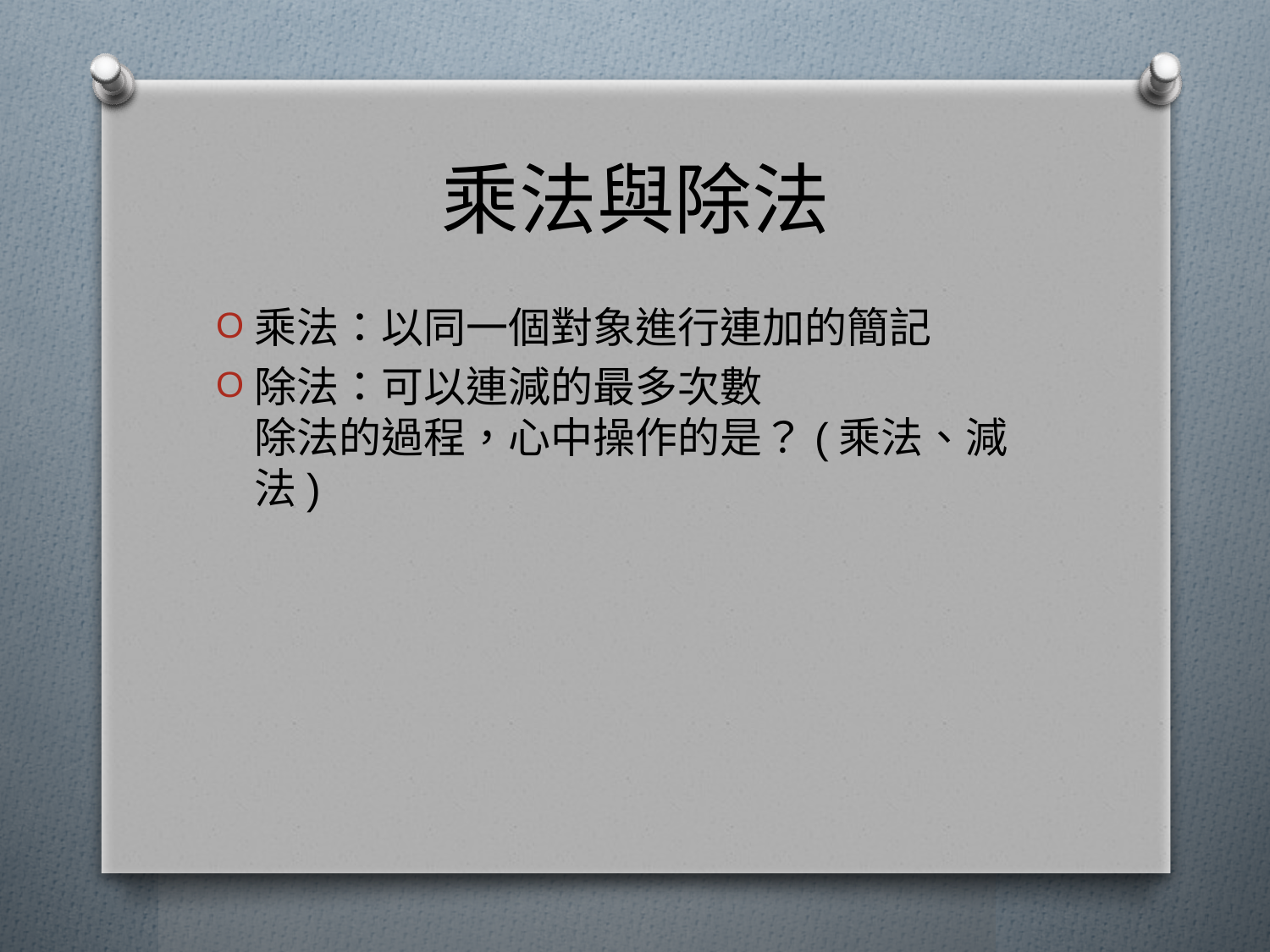

# 乘法與除法
乘法：以同一個對象進行連加的簡記
除法：可以連減的最多次數
除法的過程，心中操作的是？(乘法、減法)